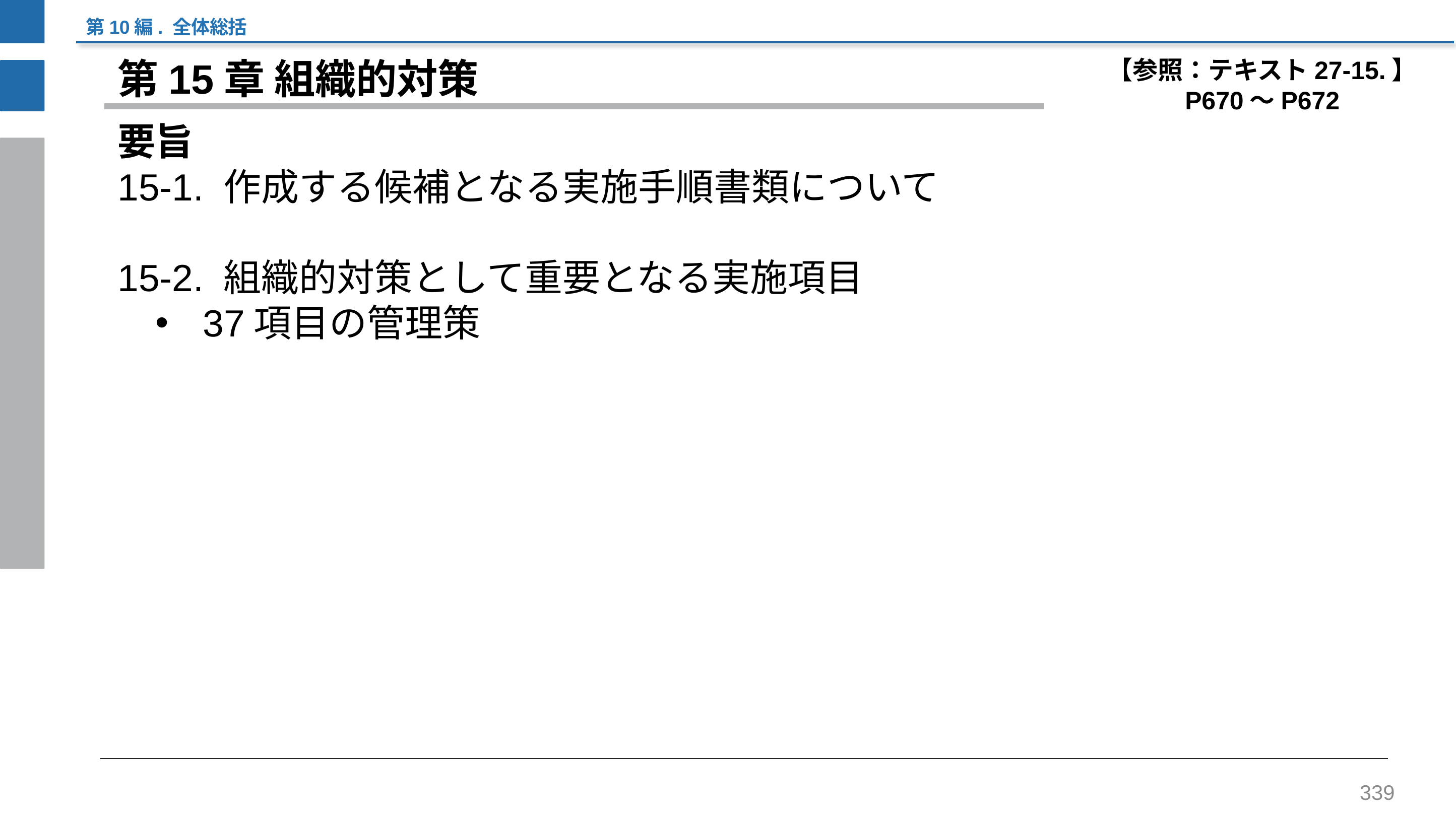

第10編. 全体総括
【参照：テキスト27-15.】
P670～P672
第15章 組織的対策
要旨
15-1. 作成する候補となる実施手順書類について

15-2. 組織的対策として重要となる実施項目
37項目の管理策
339